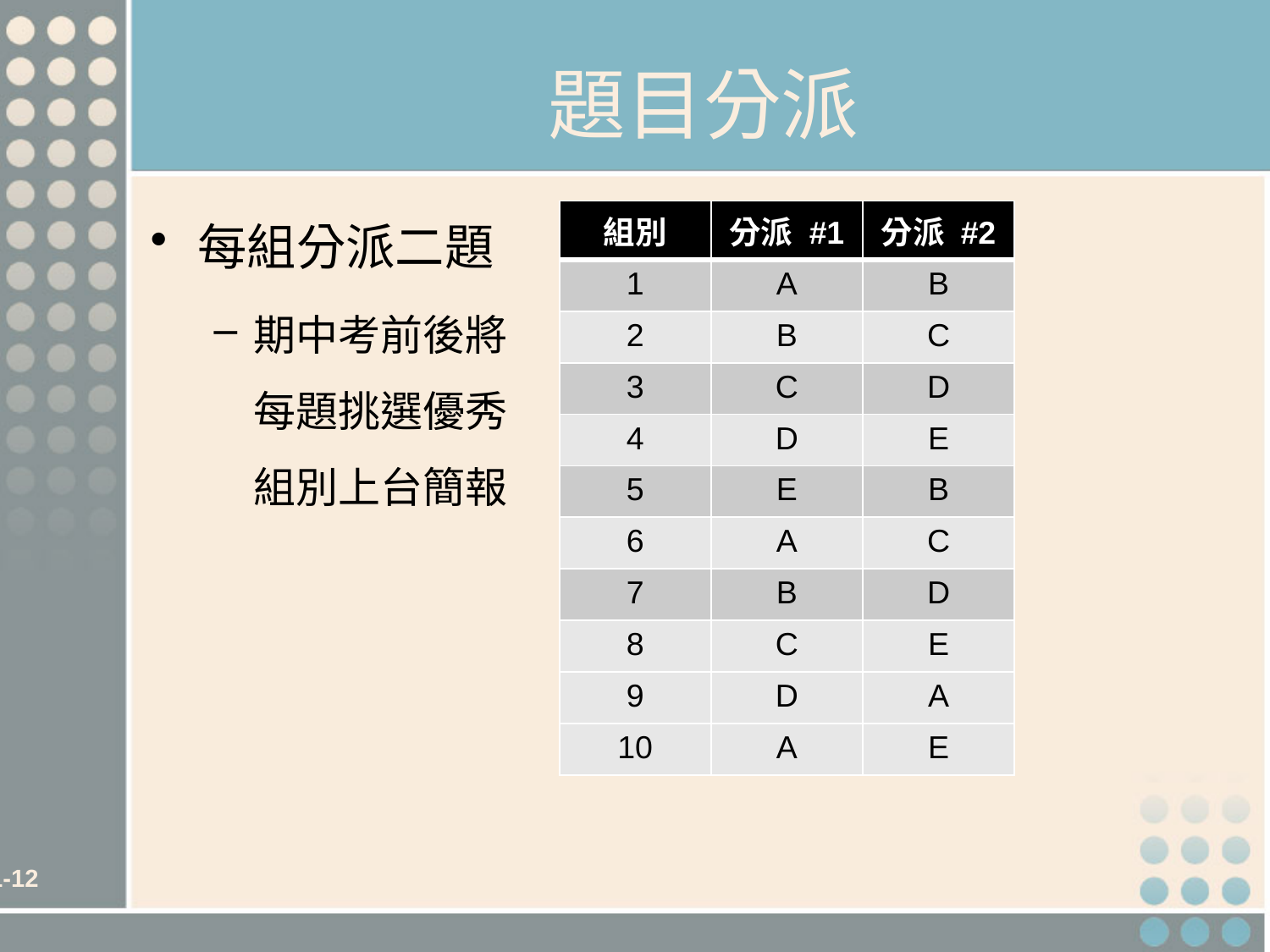

# 題目分派
每組分派二題
期中考前後將每題挑選優秀組別上台簡報
| 組別 | 分派 #1 | 分派 #2 |
| --- | --- | --- |
| 1 | A | B |
| 2 | B | C |
| 3 | C | D |
| 4 | D | E |
| 5 | E | B |
| 6 | A | C |
| 7 | B | D |
| 8 | C | E |
| 9 | D | A |
| 10 | A | E |